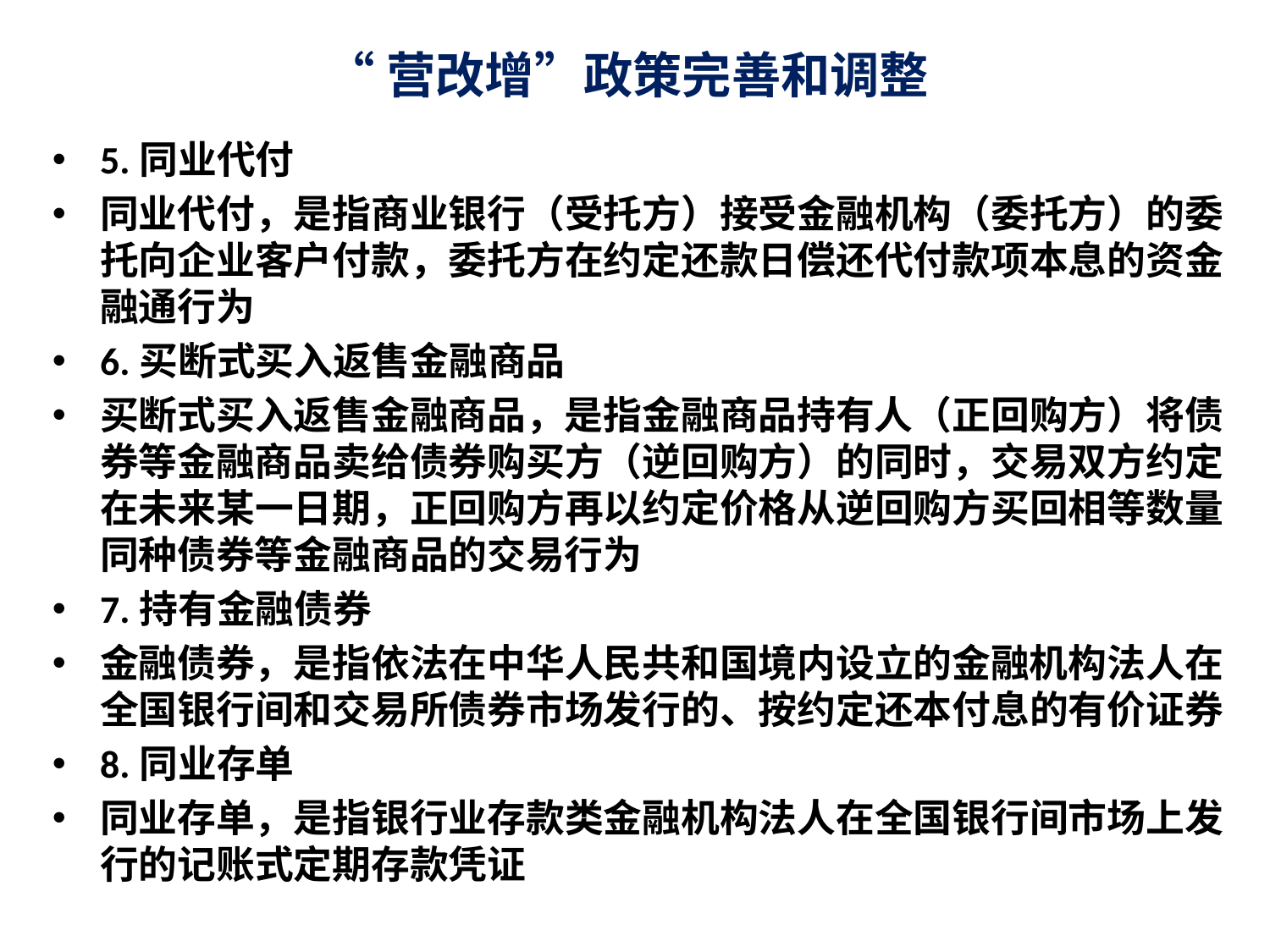

# “营改增”政策完善和调整
5.同业代付
同业代付，是指商业银行（受托方）接受金融机构（委托方）的委托向企业客户付款，委托方在约定还款日偿还代付款项本息的资金融通行为
6.买断式买入返售金融商品
买断式买入返售金融商品，是指金融商品持有人（正回购方）将债券等金融商品卖给债券购买方（逆回购方）的同时，交易双方约定在未来某一日期，正回购方再以约定价格从逆回购方买回相等数量同种债券等金融商品的交易行为
7.持有金融债券
金融债券，是指依法在中华人民共和国境内设立的金融机构法人在全国银行间和交易所债券市场发行的、按约定还本付息的有价证券
8.同业存单
同业存单，是指银行业存款类金融机构法人在全国银行间市场上发行的记账式定期存款凭证